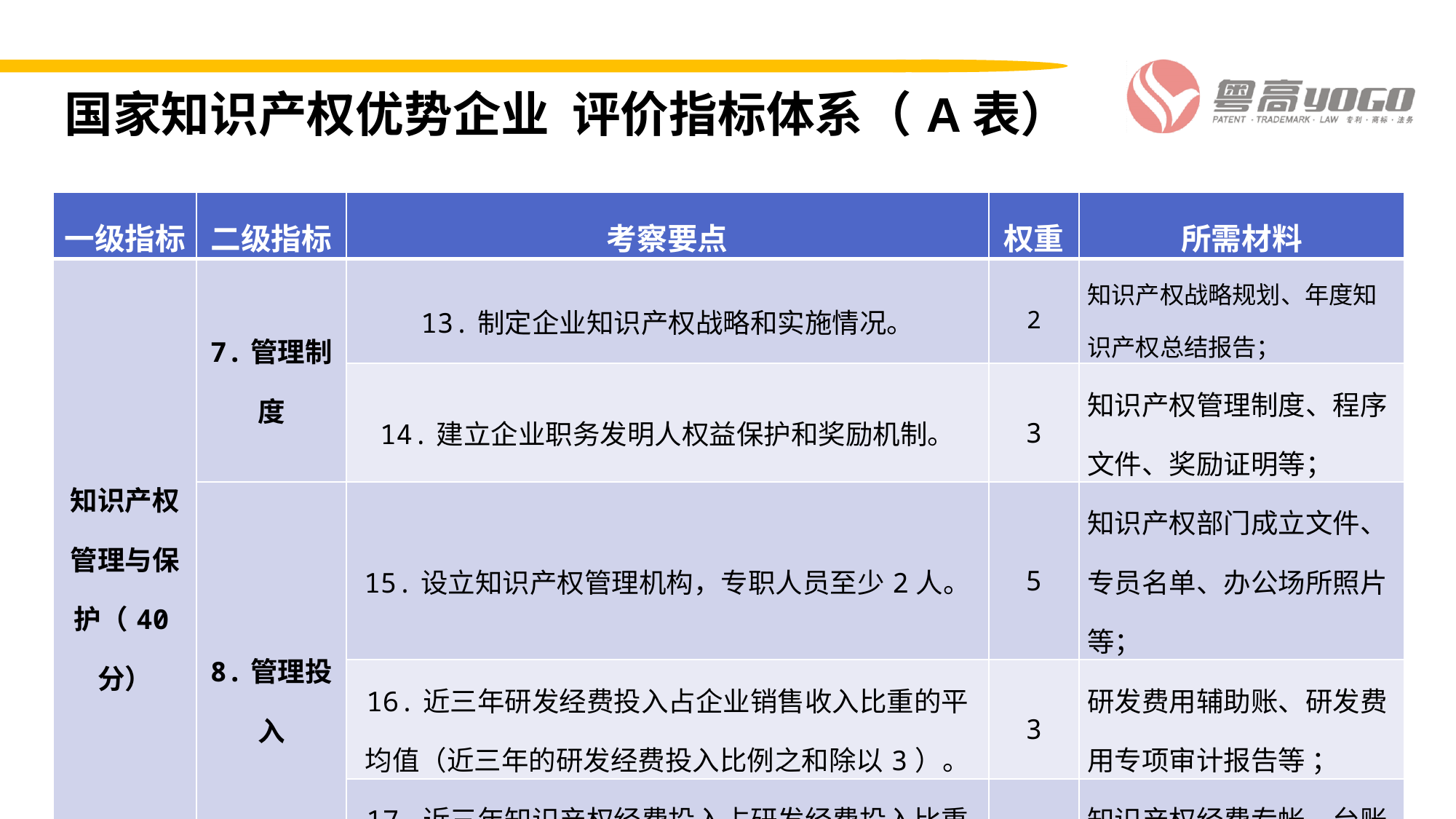

国家知识产权优势企业  评价指标体系（A表）
| 一级指标 | 二级指标 | 考察要点 | 权重 | 所需材料 |
| --- | --- | --- | --- | --- |
| 知识产权管理与保护（40分） | 7.管理制度 | 13.制定企业知识产权战略和实施情况。 | 2 | 知识产权战略规划、年度知识产权总结报告； |
|  |  | 14.建立企业职务发明人权益保护和奖励机制。 | 3 | 知识产权管理制度、程序文件、奖励证明等； |
|  | 8.管理投入 | 15.设立知识产权管理机构，专职人员至少2人。 | 5 | 知识产权部门成立文件、专员名单、办公场所照片等； |
|  |  | 16.近三年研发经费投入占企业销售收入比重的平均值（近三年的研发经费投入比例之和除以3）。 | 3 | 研发费用辅助账、研发费用专项审计报告等 ； |
|  |  | 17.近三年知识产权经费投入占研发经费投入比重的年平均值。 | 5 | 知识产权经费专帐、台账、专项审计报告等； |